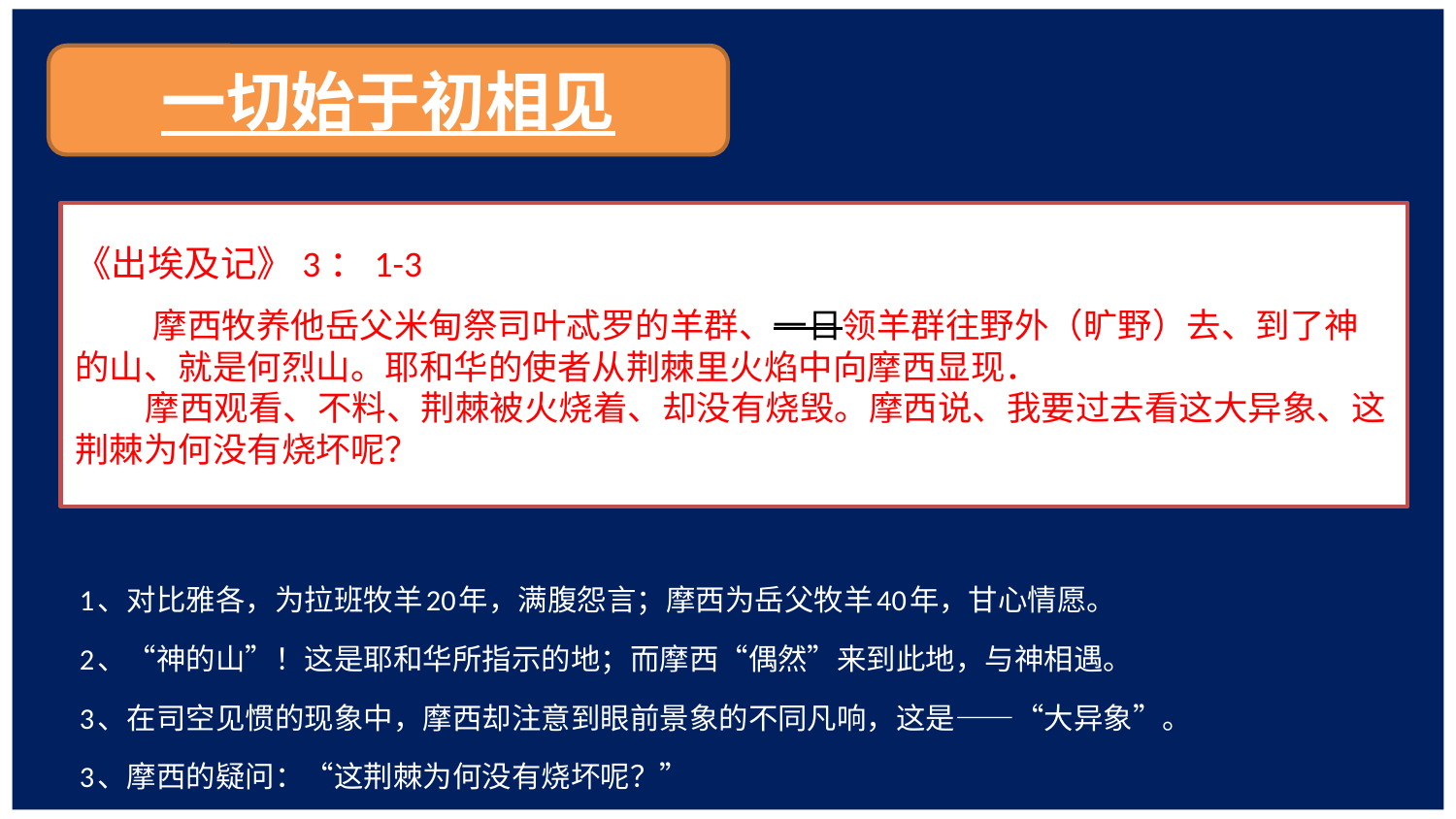

1、对比雅各，为拉班牧羊20年，满腹怨言；摩西为岳父牧羊40年，甘心情愿。
2、“神的山”！这是耶和华所指示的地；而摩西“偶然”来到此地，与神相遇。
3、在司空见惯的现象中，摩西却注意到眼前景象的不同凡响，这是——“大异象”。
3、摩西的疑问：“这荆棘为何没有烧坏呢？”
一切始于初相见
《出埃及记》3：1-3

         摩西牧养他岳父米甸祭司叶忒罗的羊群、一日领羊群往野外（旷野）去、到了神的山、就是何烈山。耶和华的使者从荆棘里火焰中向摩西显现．
        摩西观看、不料、荆棘被火烧着、却没有烧毁。摩西说、我要过去看这大异象、这荆棘为何没有烧坏呢？